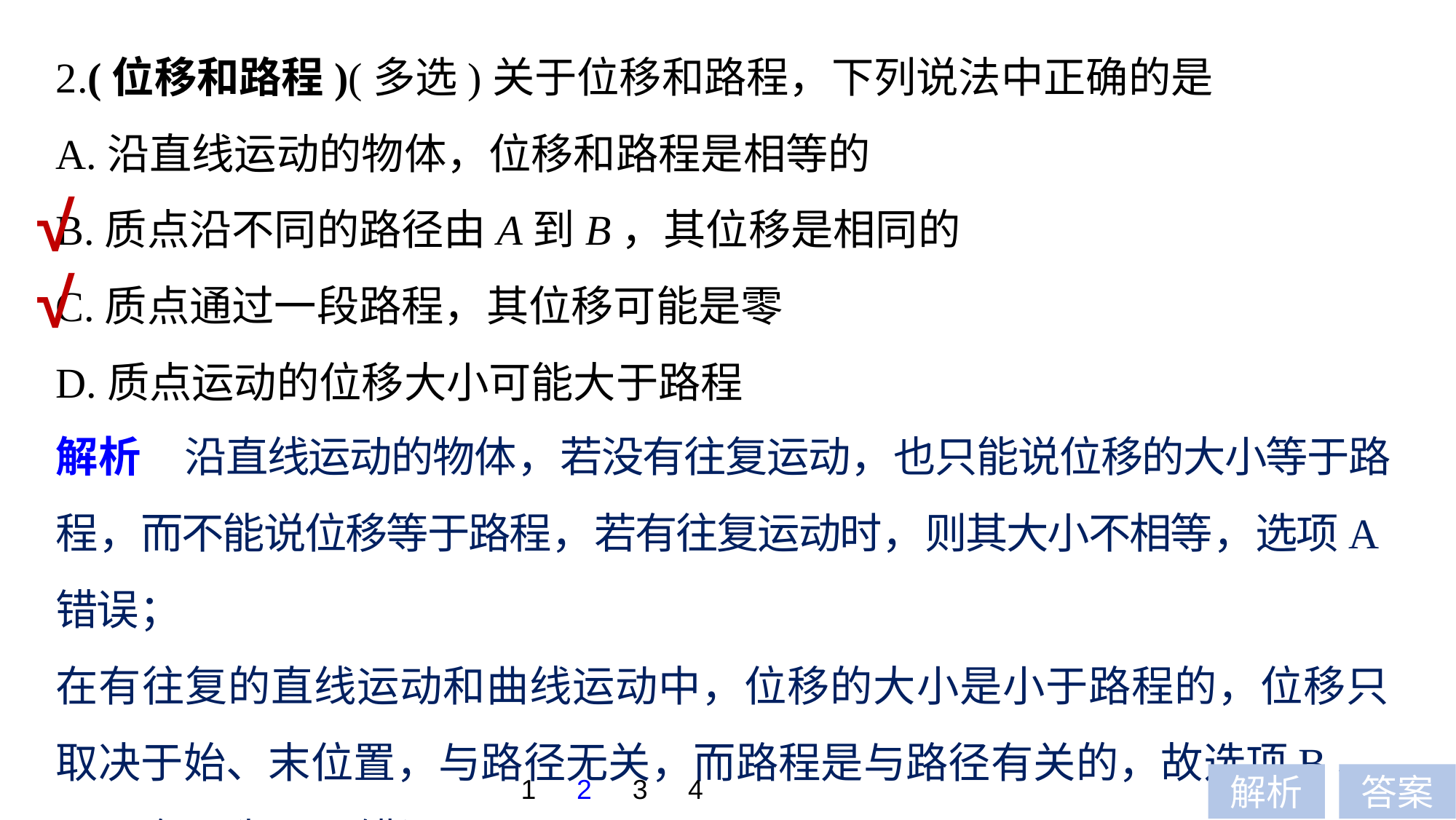

2.(位移和路程)(多选)关于位移和路程，下列说法中正确的是
A.沿直线运动的物体，位移和路程是相等的
B.质点沿不同的路径由A到B，其位移是相同的
C.质点通过一段路程，其位移可能是零
D.质点运动的位移大小可能大于路程
√
√
解析　沿直线运动的物体，若没有往复运动，也只能说位移的大小等于路程，而不能说位移等于路程，若有往复运动时，则其大小不相等，选项A错误；
在有往复的直线运动和曲线运动中，位移的大小是小于路程的，位移只取决于始、末位置，与路径无关，而路程是与路径有关的，故选项B、C正确，选项D错误.
1
2
3
4
解析
答案